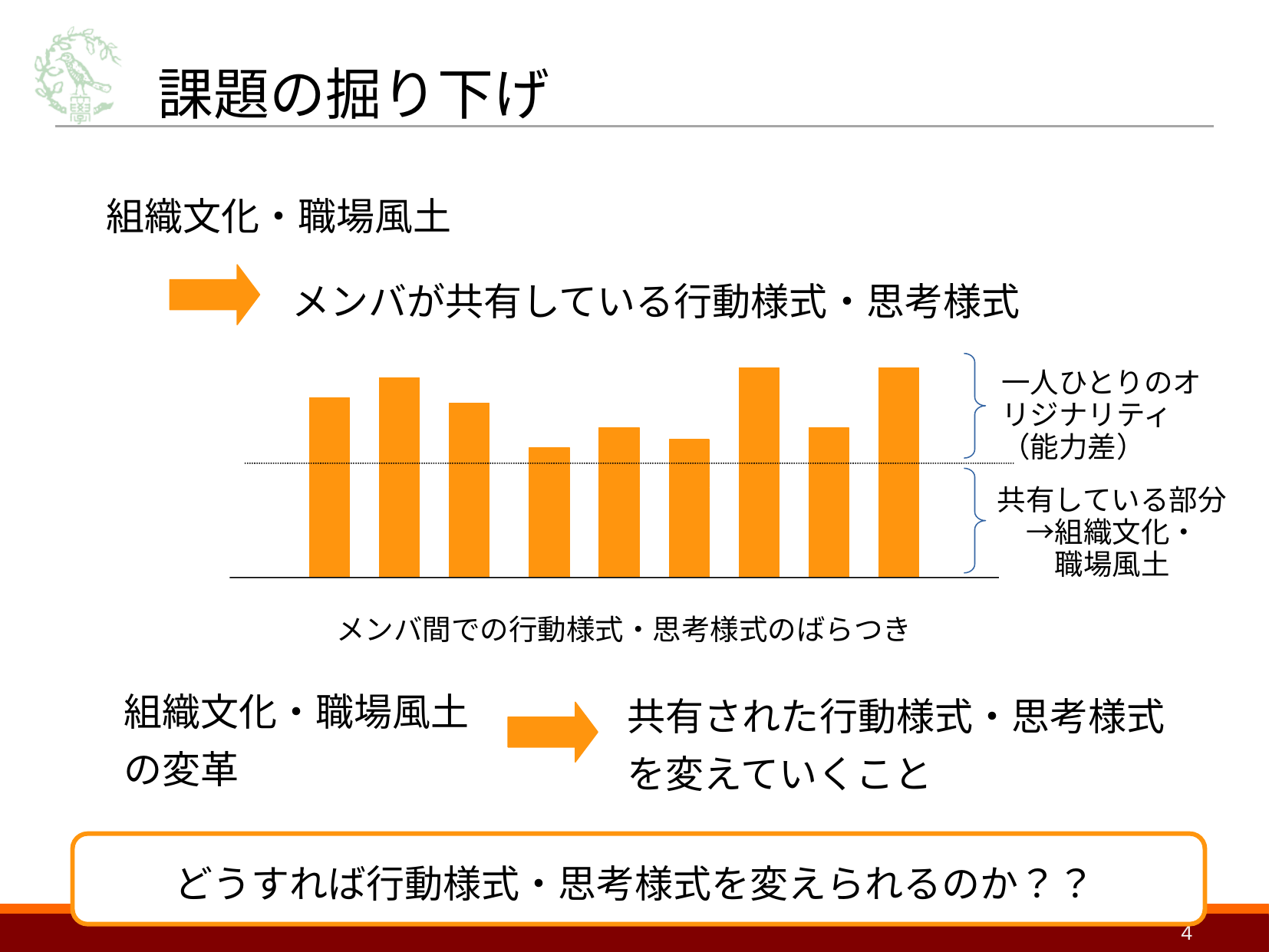

# 課題の掘り下げ
組織文化・職場風土
メンバが共有している行動様式・思考様式

組織のメンバの行動様式・思考様式はその時々の社会的・物理的環境とその人達が内面にもつ世界観との相互作用で生まれてくる
その人の世界観もその人が日々の生活の中で得ている様々な情報から形成される

一人ひとりのオリジナリティ
（能力差）
共有している部分
　→組織文化・
　　職場風土

メンバ間での行動様式・思考様式のばらつき
組織文化・職場風土の変革
共有された行動様式・思考様式を変えていくこと

本人たちの中で「共有している」と明確に意識できているものと、そういうことを普段は意識していない、当人たちにとっては完全に「常識」として「見えなくなっている」ものがある

どうすれば行動様式・思考様式を変えられるのか？？
4